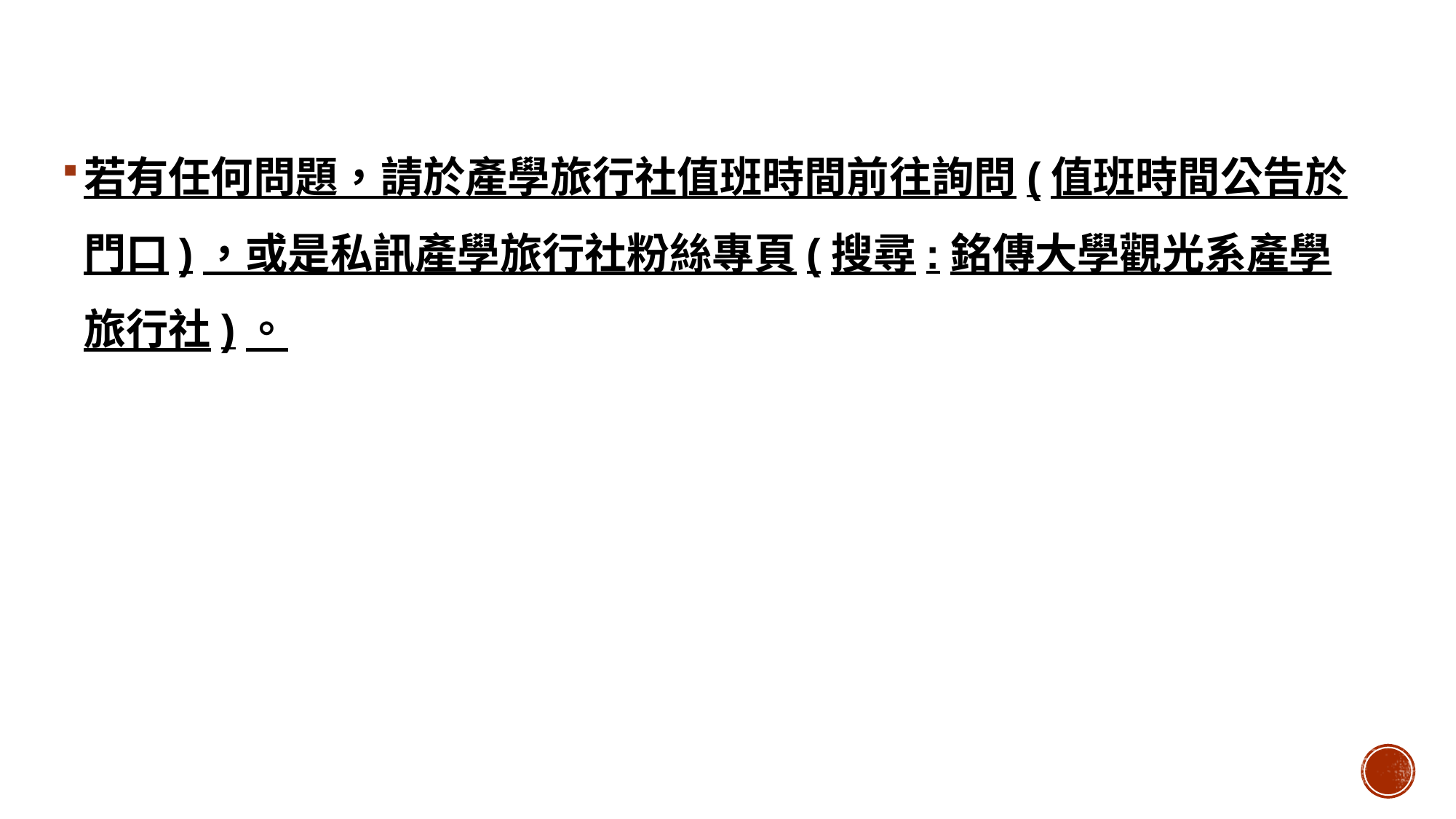

若有任何問題，請於產學旅行社值班時間前往詢問(值班時間公告於門口)，或是私訊產學旅行社粉絲專頁(搜尋:銘傳大學觀光系產學旅行社)。